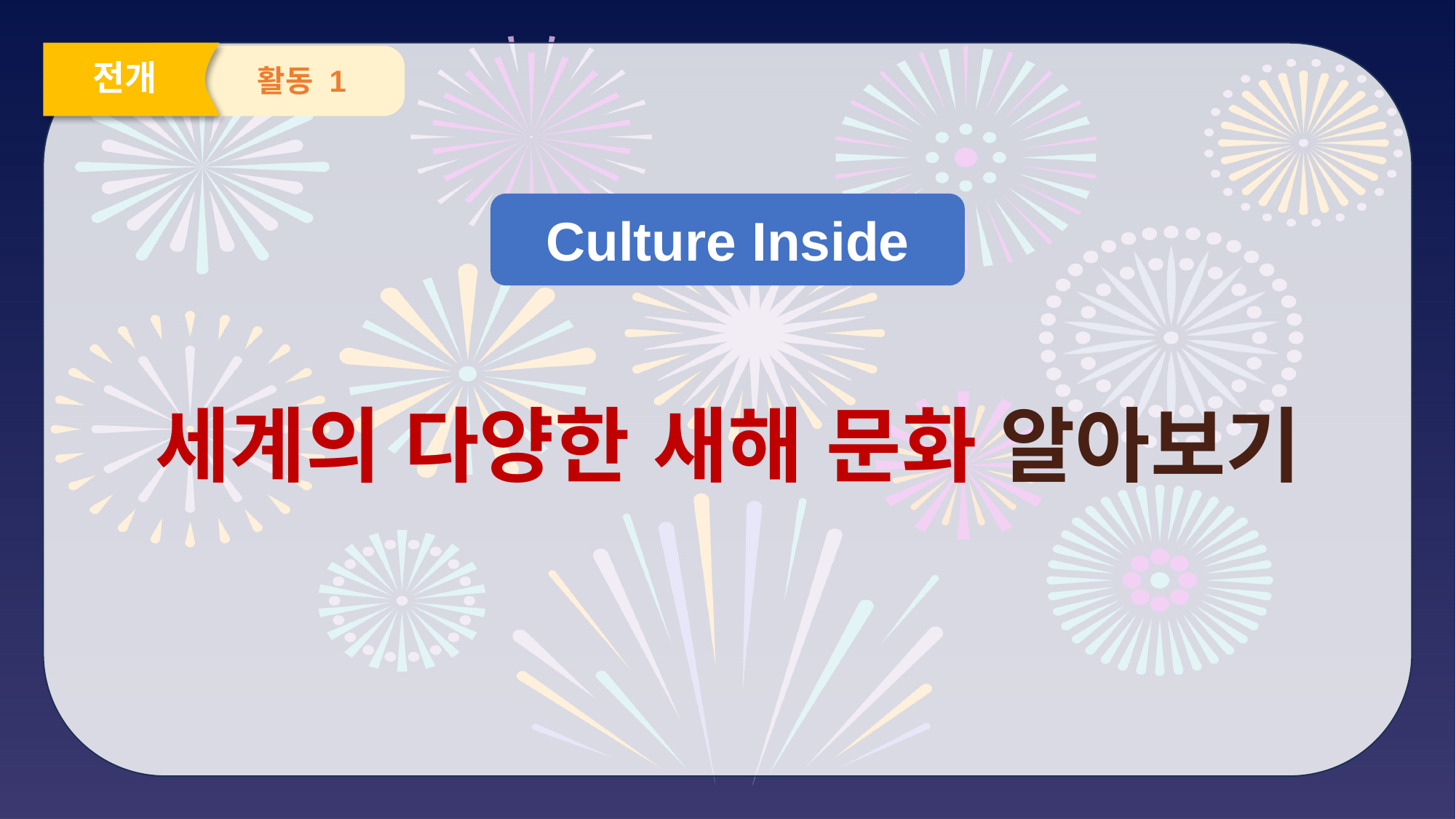

전개
활동 1
Culture Inside
세계의 다양한 새해 문화 알아보기